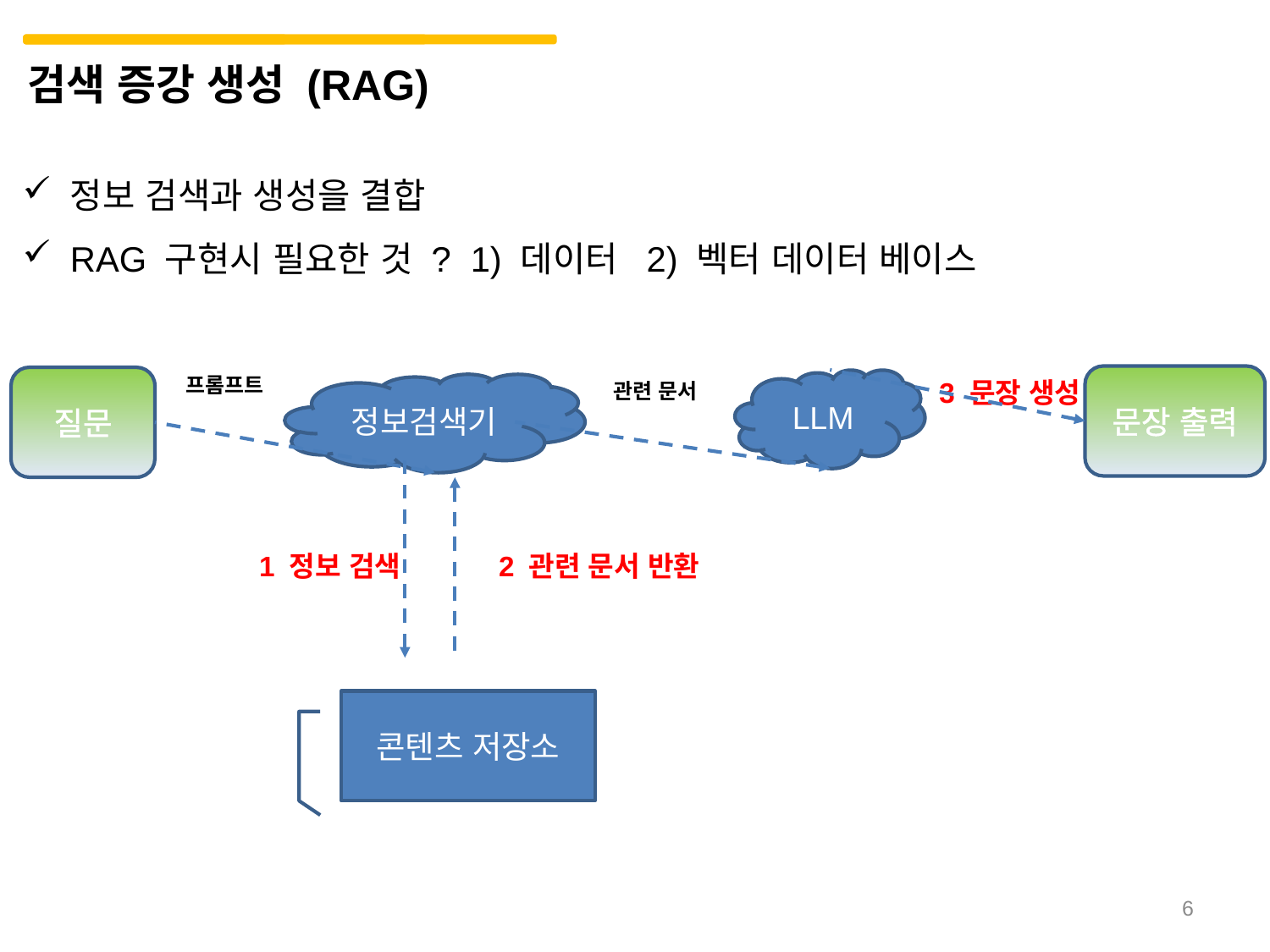

검색 증강 생성 (RAG)
정보 검색과 생성을 결합
RAG 구현시 필요한 것 ?  1) 데이터  2) 벡터 데이터 베이스
프롬프트
문장 출력
질문
3 문장 생성
LLM
관련 문서
정보검색기
1 정보 검색
2 관련 문서 반환
콘텐츠 저장소
6